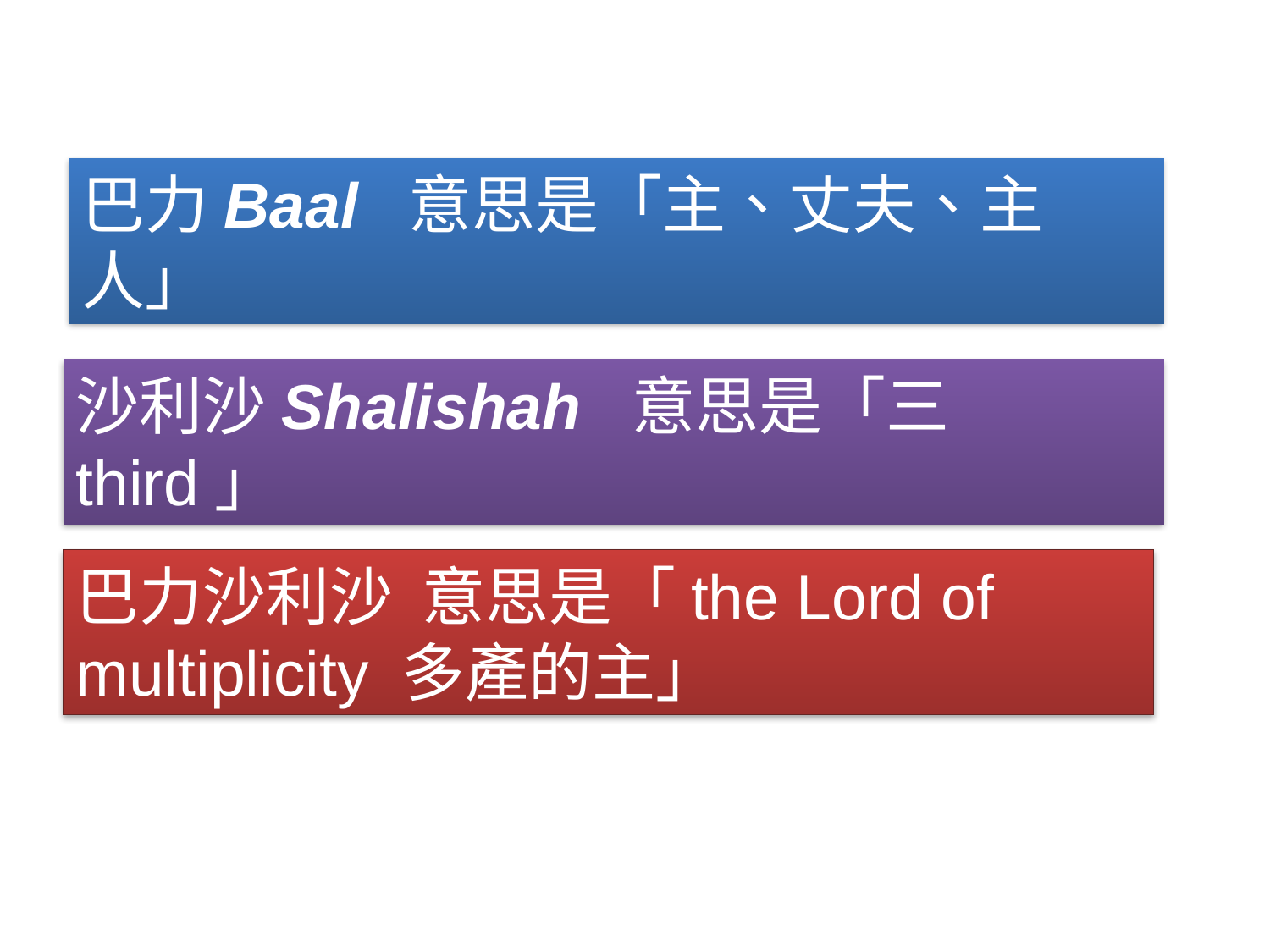

巴力Baal  意思是「主、丈夫、主人」
沙利沙Shalishah  意思是「三 third」
巴力沙利沙  意思是「the Lord of multiplicity 多產的主」